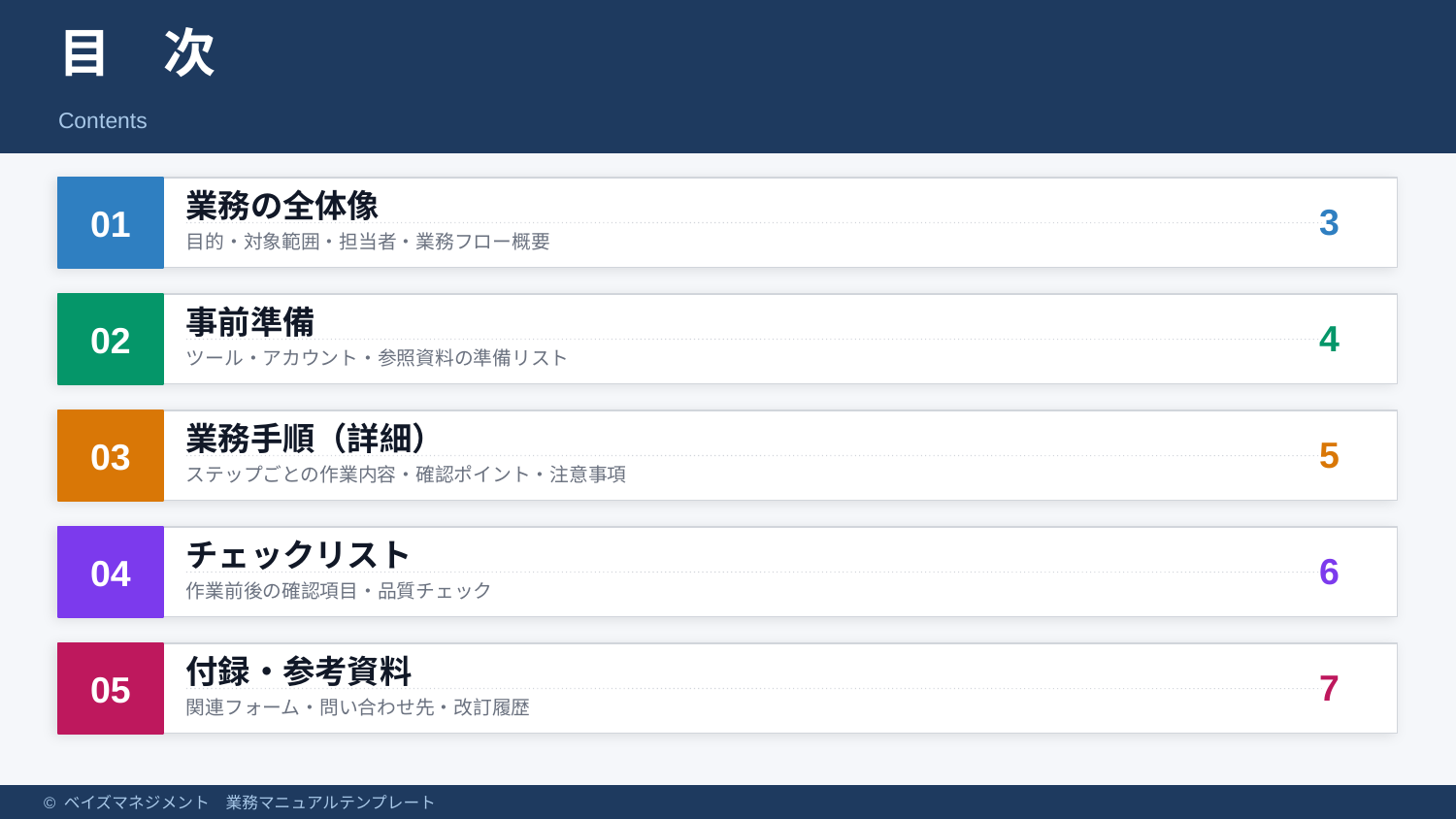

目　次
Contents

業務の全体像
01
3

目的・対象範囲・担当者・業務フロー概要

事前準備
02
4

ツール・アカウント・参照資料の準備リスト

業務手順（詳細）
03
5

ステップごとの作業内容・確認ポイント・注意事項

チェックリスト
04
6

作業前後の確認項目・品質チェック

付録・参考資料
05
7

関連フォーム・問い合わせ先・改訂履歴

© ベイズマネジメント　業務マニュアルテンプレート